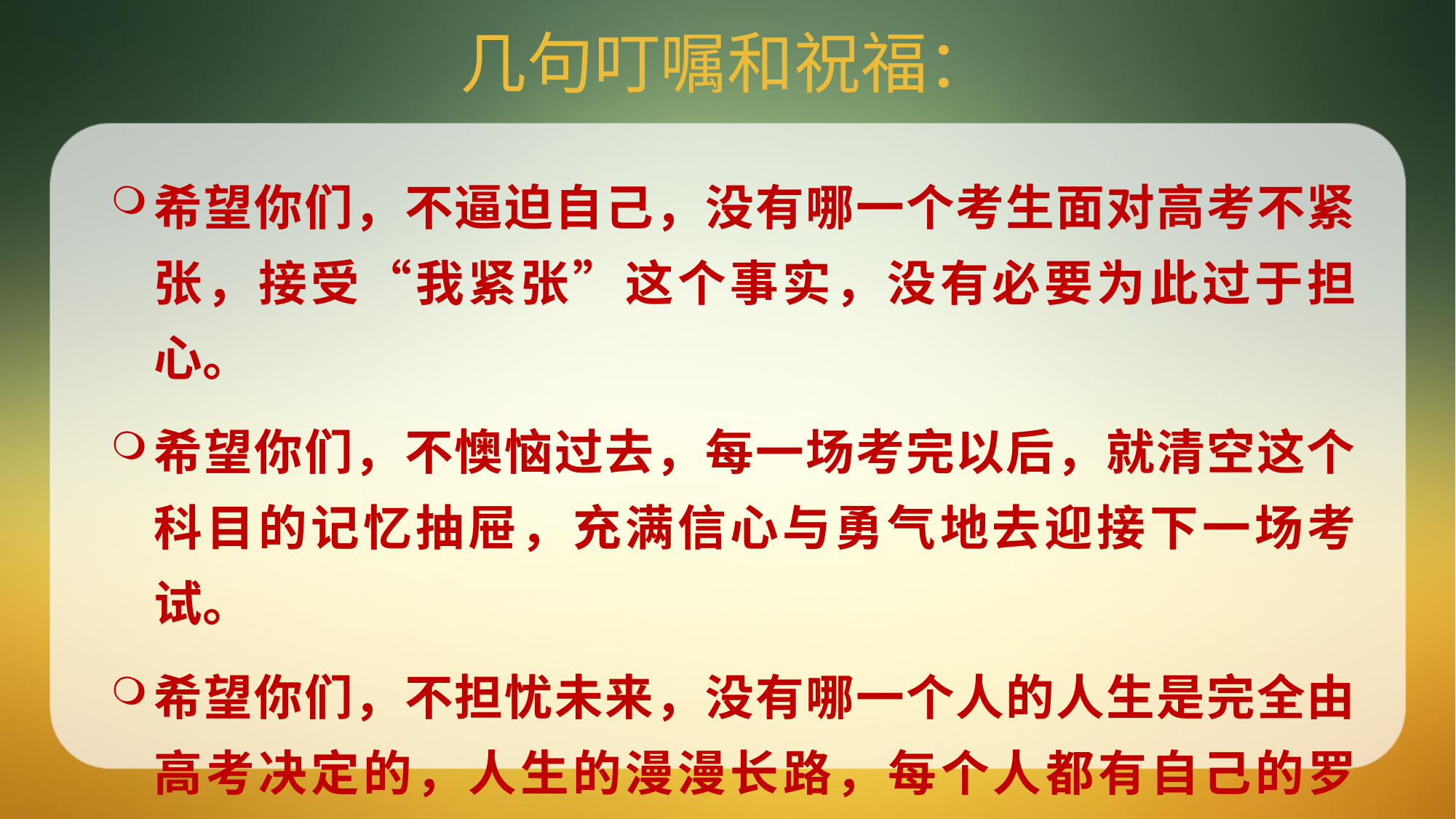

# 几句叮嘱和祝福：
希望你们，不逼迫自己，没有哪一个考生面对高考不紧张，接受“我紧张”这个事实，没有必要为此过于担心。
希望你们，不懊恼过去，每一场考完以后，就清空这个科目的记忆抽屉，充满信心与勇气地去迎接下一场考试。
希望你们，不担忧未来，没有哪一个人的人生是完全由高考决定的，人生的漫漫长路，每个人都有自己的罗马。